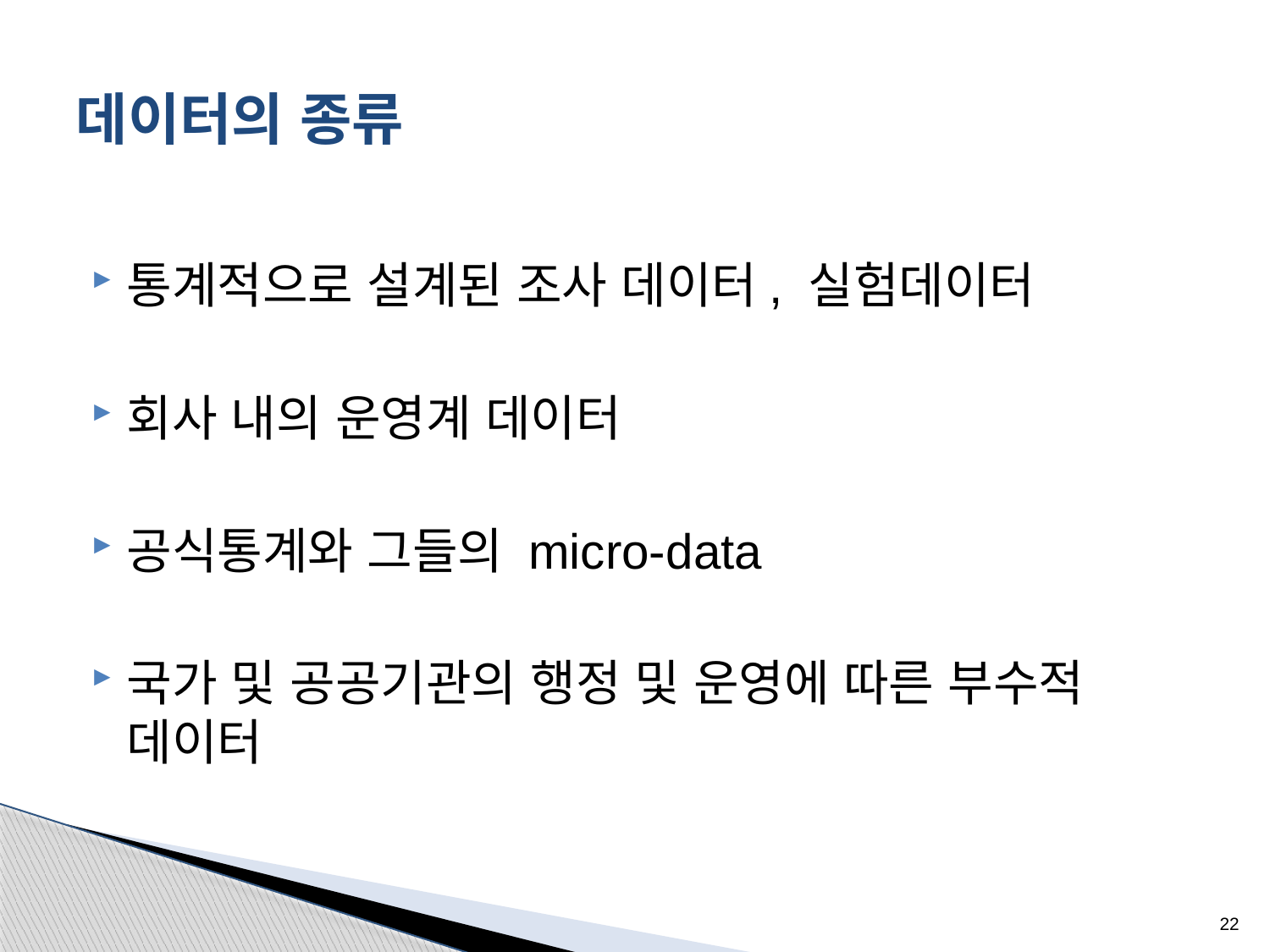

# 데이터의 종류
통계적으로 설계된 조사 데이터, 실험데이터

회사 내의 운영계 데이터

공식통계와 그들의 micro-data

국가 및 공공기관의 행정 및 운영에 따른 부수적 데이터

22